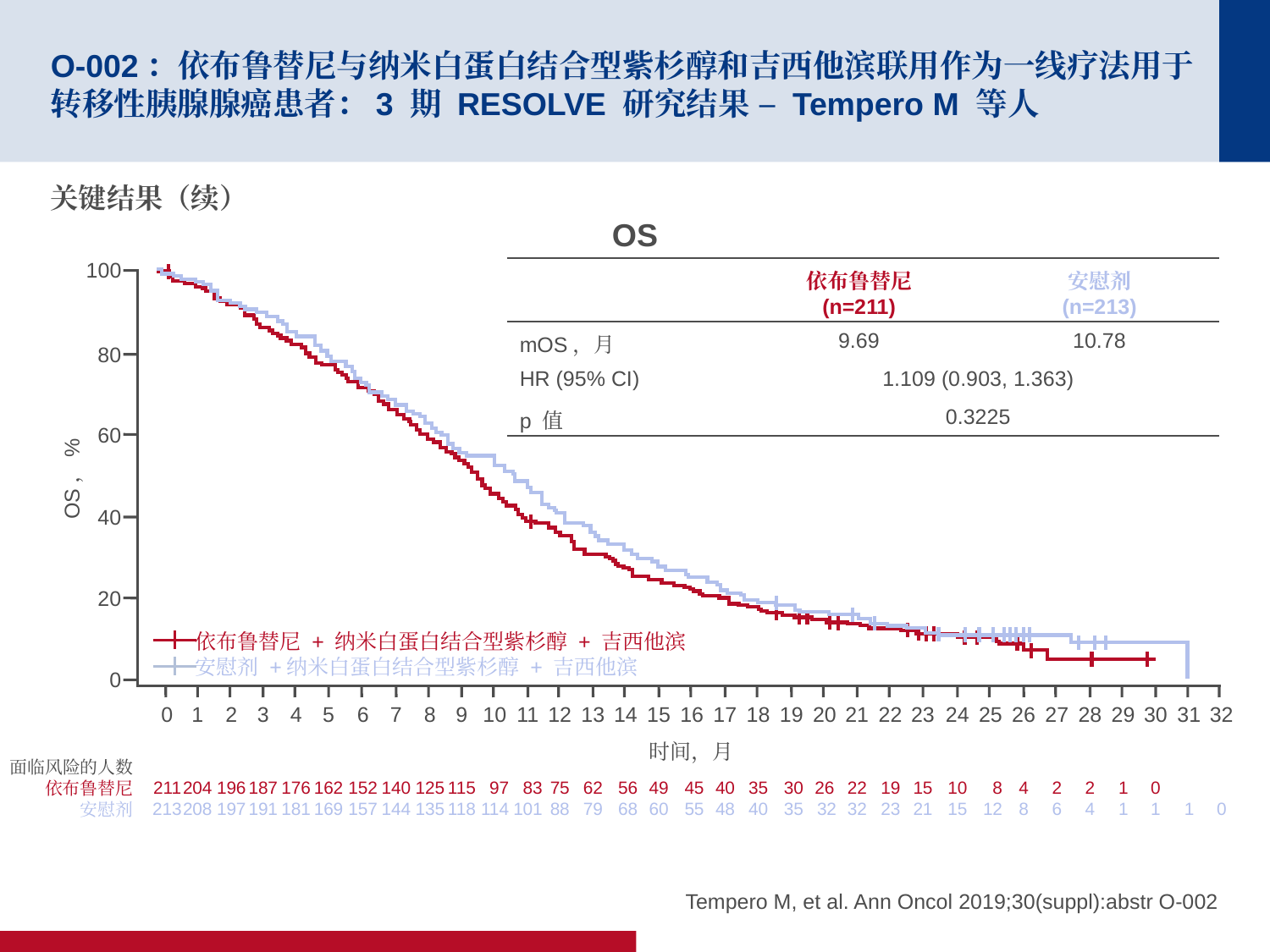

# O-002：依布鲁替尼与纳米白蛋白结合型紫杉醇和吉西他滨联用作为一线疗法用于转移性胰腺腺癌患者：3 期 RESOLVE 研究结果 – Tempero M 等人
关键结果（续）

OS
100

80

60

OS，%
40

20

依布鲁替尼 + 纳米白蛋白结合型紫杉醇 + 吉西他滨
安慰剂 +纳米白蛋白结合型紫杉醇 + 吉西他滨
0

15

49
60
16

45
55
17

40
48
18

35
40
19

30
35
20

26
32
21

22
32
22

19
23
23

15
21

24

10
15
25

8
12
26

4
8
27

2
6
28

2
4
29

1
1
30

0
1
31

1
32

0
0

211
213
1

204
208
2

196
197
3

187
191
4

176
181
5

162
169
6

152
157
7

140
144
8

125
135
9

115
118
10

97
114
11

83
101
12

75
88
13

62
79
14

56
68
时间，月
面临风险的人数
依布鲁替尼
安慰剂
|  | 依布鲁替尼 (n=211) | 安慰剂 (n=213) |
| --- | --- | --- |
| mOS，月 | 9.69 | 10.78 |
| HR (95% CI) | 1.109 (0.903, 1.363) |  |
| p 值 | 0.3225 |  |
Tempero M, et al. Ann Oncol 2019;30(suppl):abstr O-002